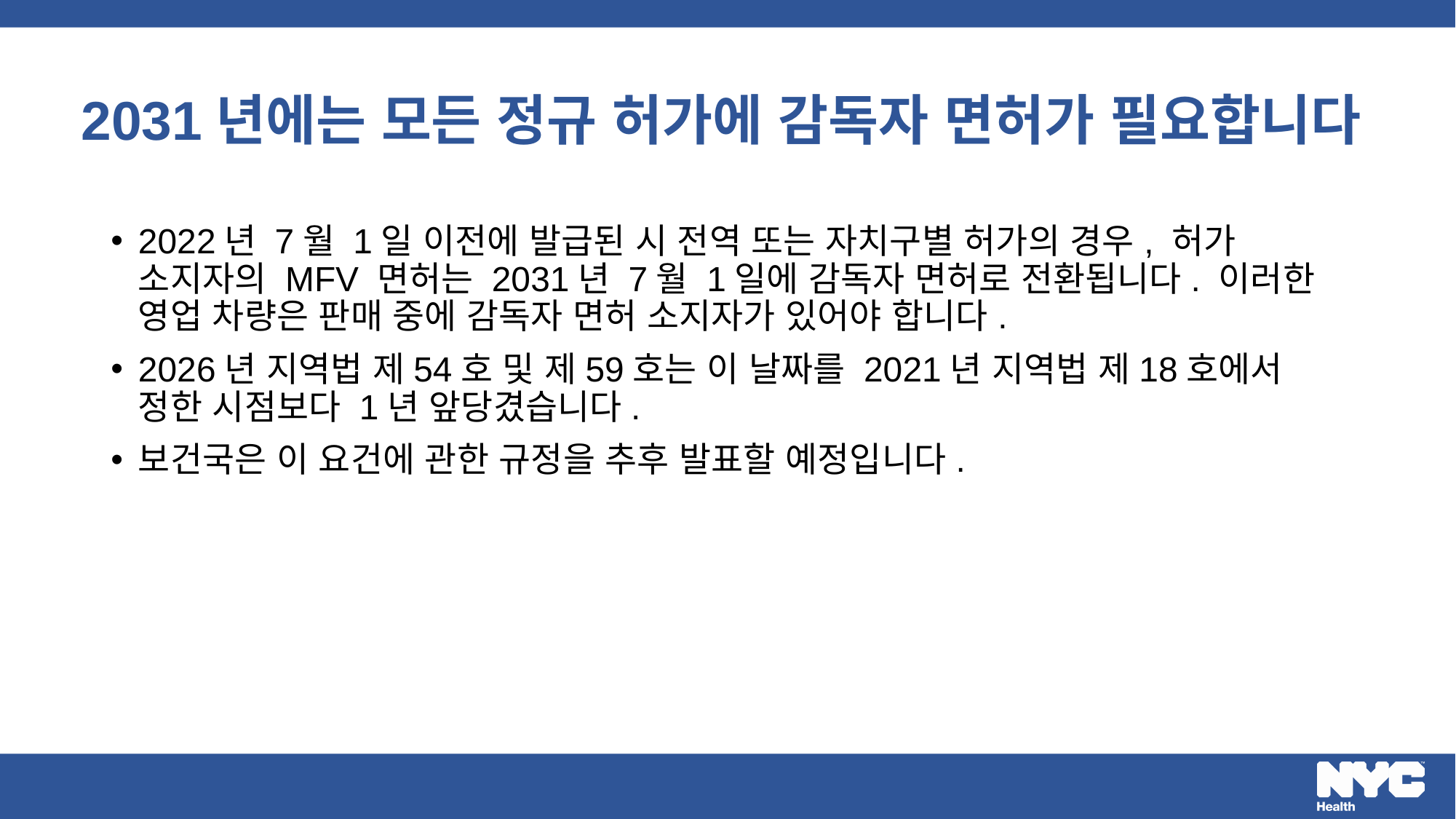

# 2031년에는 모든 정규 허가에 감독자 면허가 필요합니다
2022년 7월 1일 이전에 발급된 시 전역 또는 자치구별 허가의 경우, 허가 소지자의 MFV 면허는 2031년 7월 1일에 감독자 면허로 전환됩니다. 이러한 영업 차량은 판매 중에 감독자 면허 소지자가 있어야 합니다.
2026년 지역법 제54호 및 제59호는 이 날짜를 2021년 지역법 제18호에서 정한 시점보다 1년 앞당겼습니다.
보건국은 이 요건에 관한 규정을 추후 발표할 예정입니다.